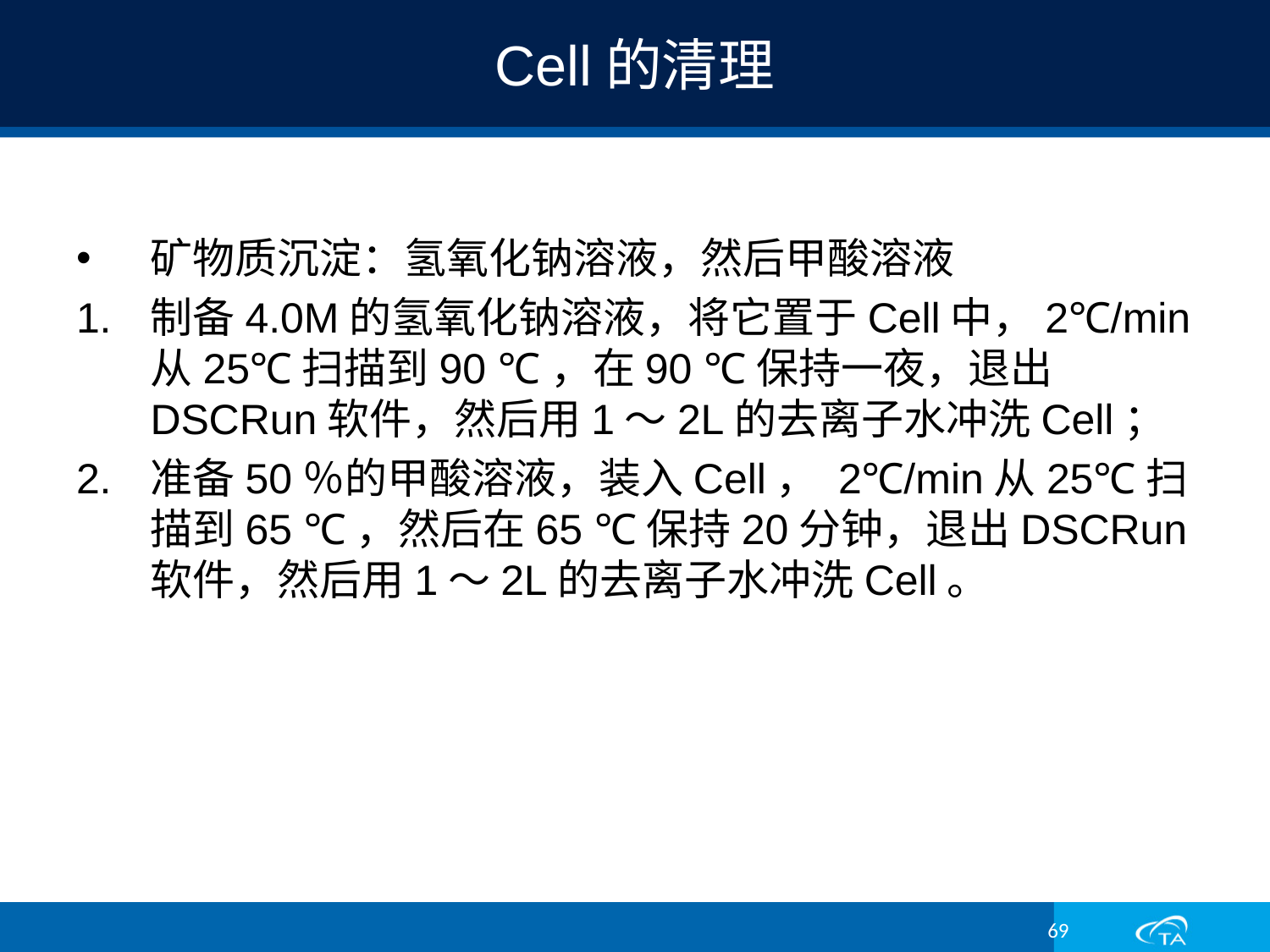

# Cell的清理

矿物质沉淀：氢氧化钠溶液，然后甲酸溶液
制备4.0M的氢氧化钠溶液，将它置于Cell中，2℃/min从25℃扫描到90 ℃，在90 ℃保持一夜，退出DSCRun软件，然后用1～2L的去离子水冲洗Cell；
准备50％的甲酸溶液，装入Cell， 2℃/min从25℃扫描到65 ℃，然后在65 ℃保持20分钟，退出DSCRun软件，然后用1～2L的去离子水冲洗Cell。

69